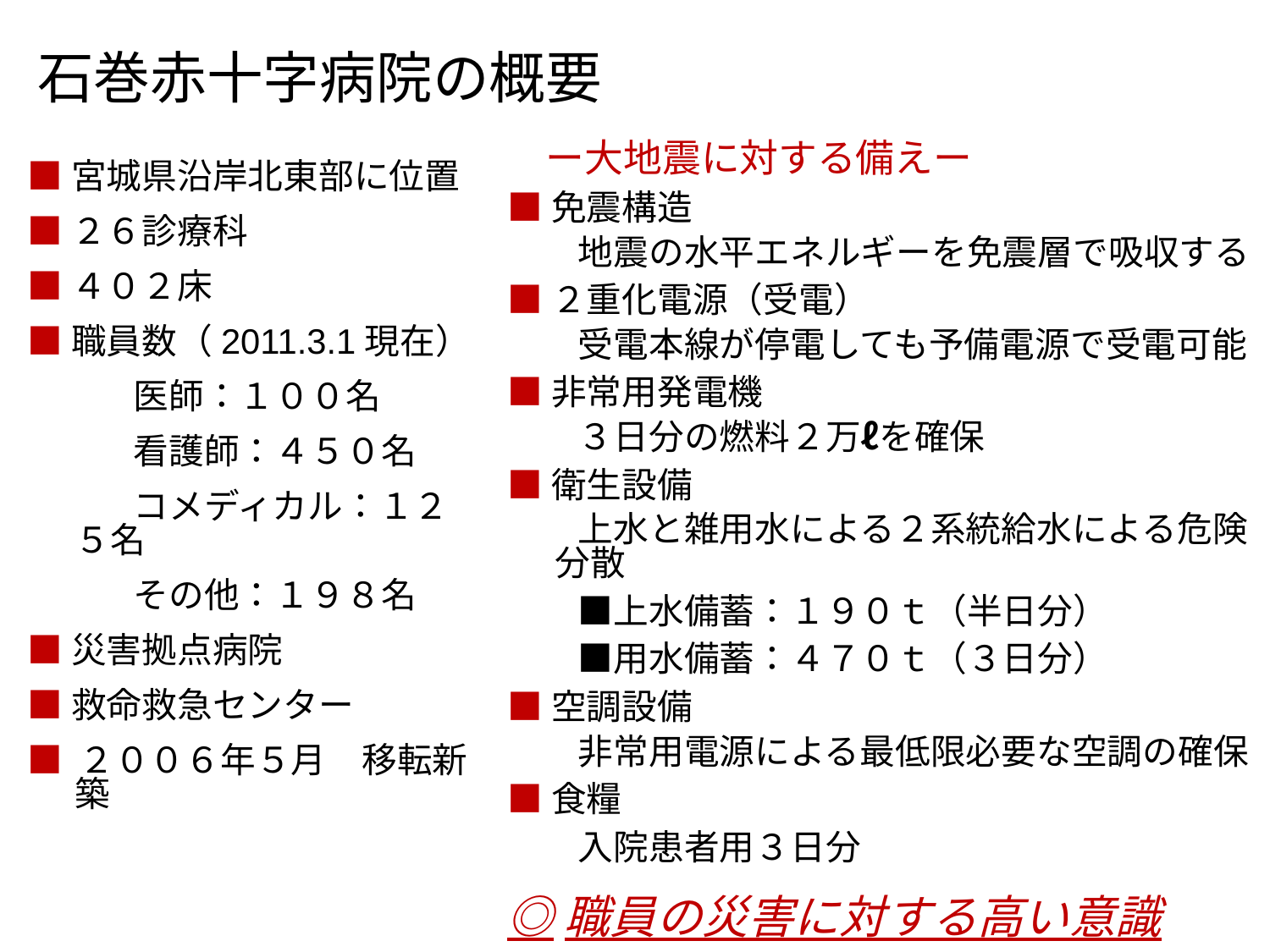

石巻赤十字病院の概要
　ー大地震に対する備えー
■免震構造
　　地震の水平エネルギーを免震層で吸収する
■２重化電源（受電）
　　受電本線が停電しても予備電源で受電可能
■非常用発電機
　　３日分の燃料２万ℓを確保
■衛生設備
　　上水と雑用水による２系統給水による危険分散
　　■上水備蓄：１９０ｔ（半日分）
　　■用水備蓄：４７０ｔ（３日分）
■空調設備
　　非常用電源による最低限必要な空調の確保
■食糧
　　入院患者用３日分
◎職員の災害に対する高い意識

■宮城県沿岸北東部に位置
■２６診療科
■４０２床
■職員数（2011.3.1現在）
　　　医師：１００名
　　　看護師：４５０名
　　　コメディカル：１２５名
　　　その他：１９８名
■災害拠点病院
■救命救急センター
■ ２００６年５月　移転新築